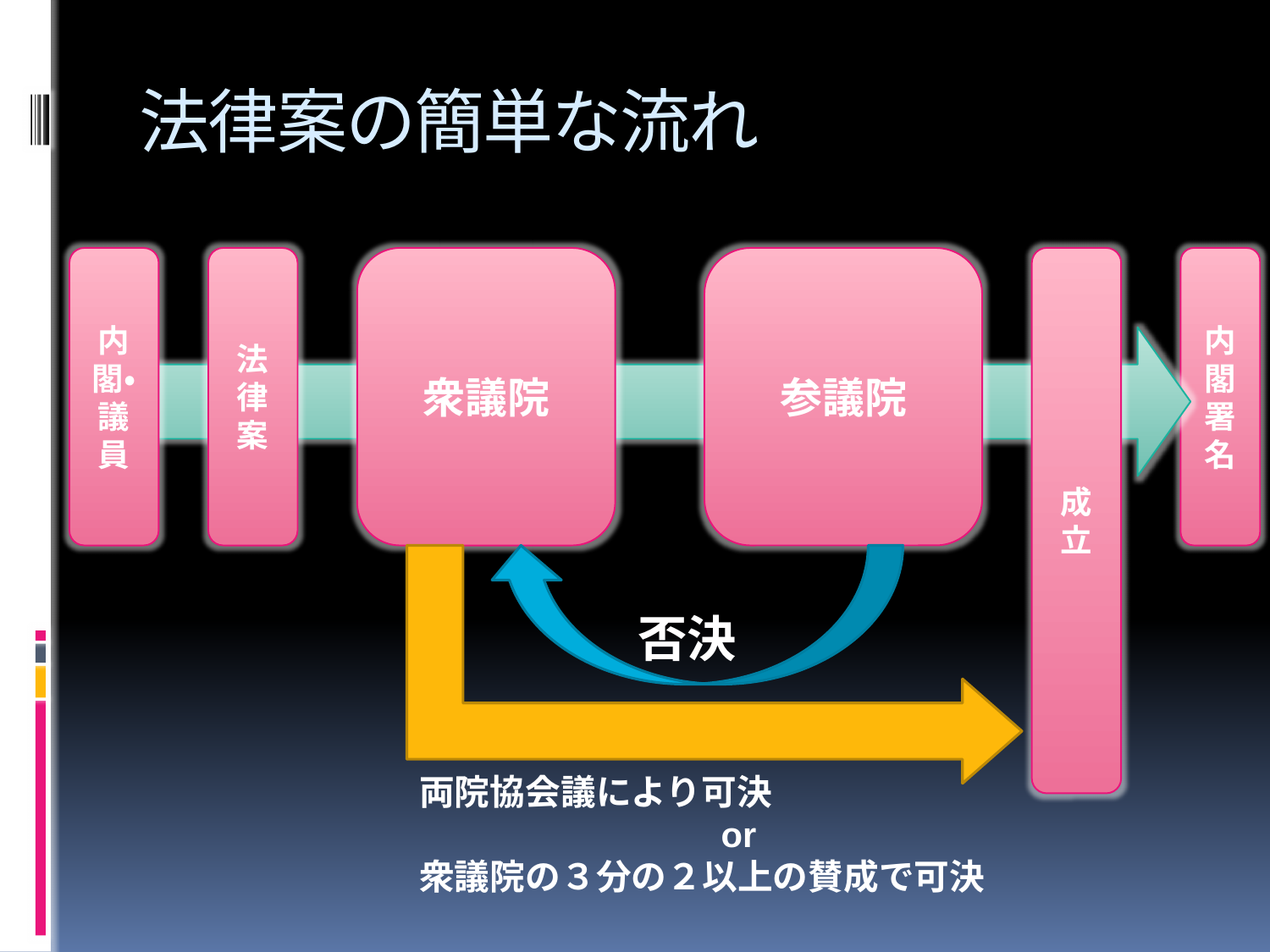

# 法律案の簡単な流れ
内閣・議員
法律案
衆議院
参議院
成立
内閣署名

否決
両院協会議により可決
                               or
衆議院の３分の２以上の賛成で可決